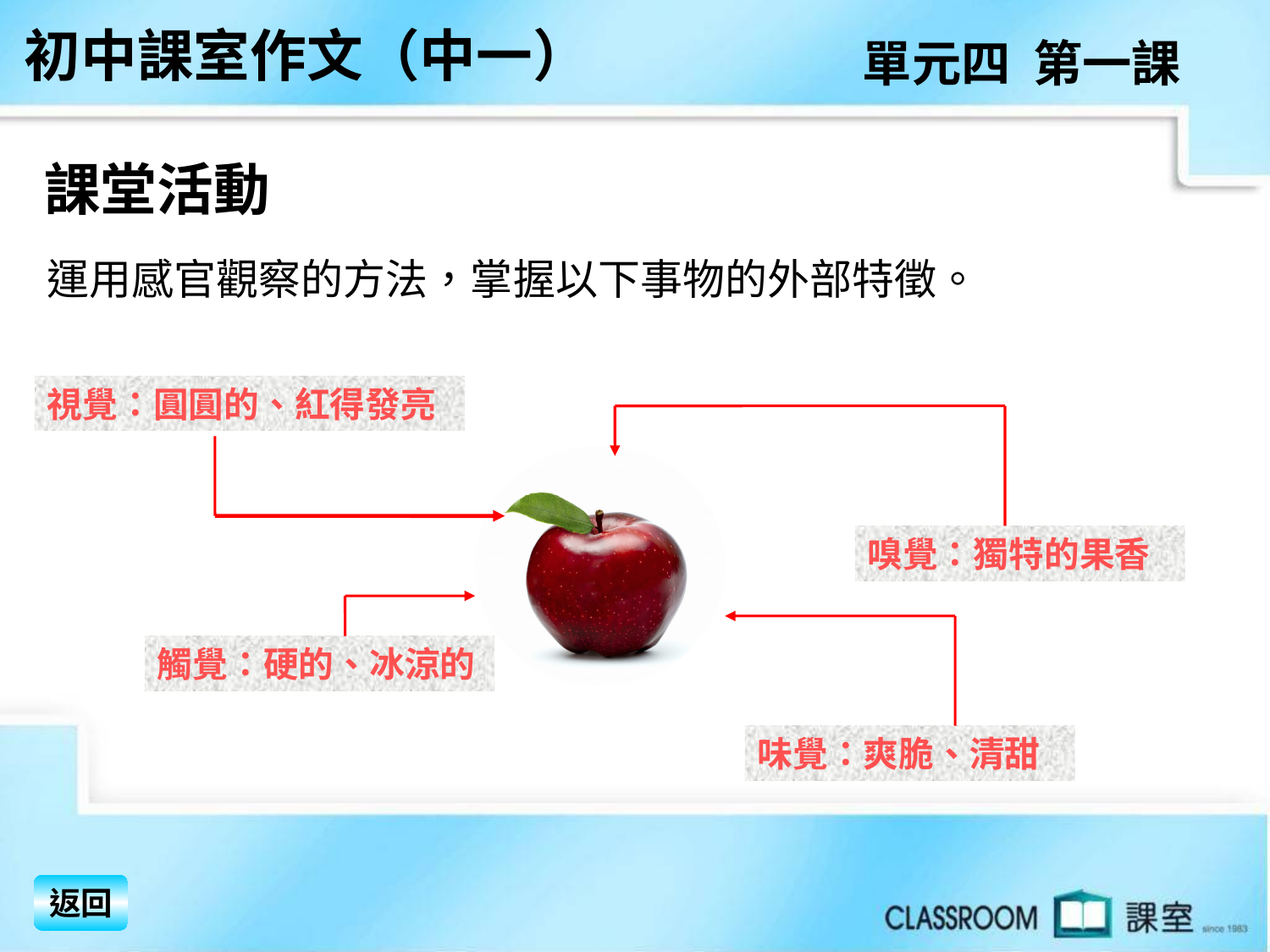

初中課室作文（中一）
單元四  第一課
課堂活動
運用感官觀察的方法，掌握以下事物的外部特徵。
視覺：圓圓的、紅得發亮

嗅覺：獨特的果香

觸覺：硬的、冰涼的
味覺：爽脆、清甜
返回